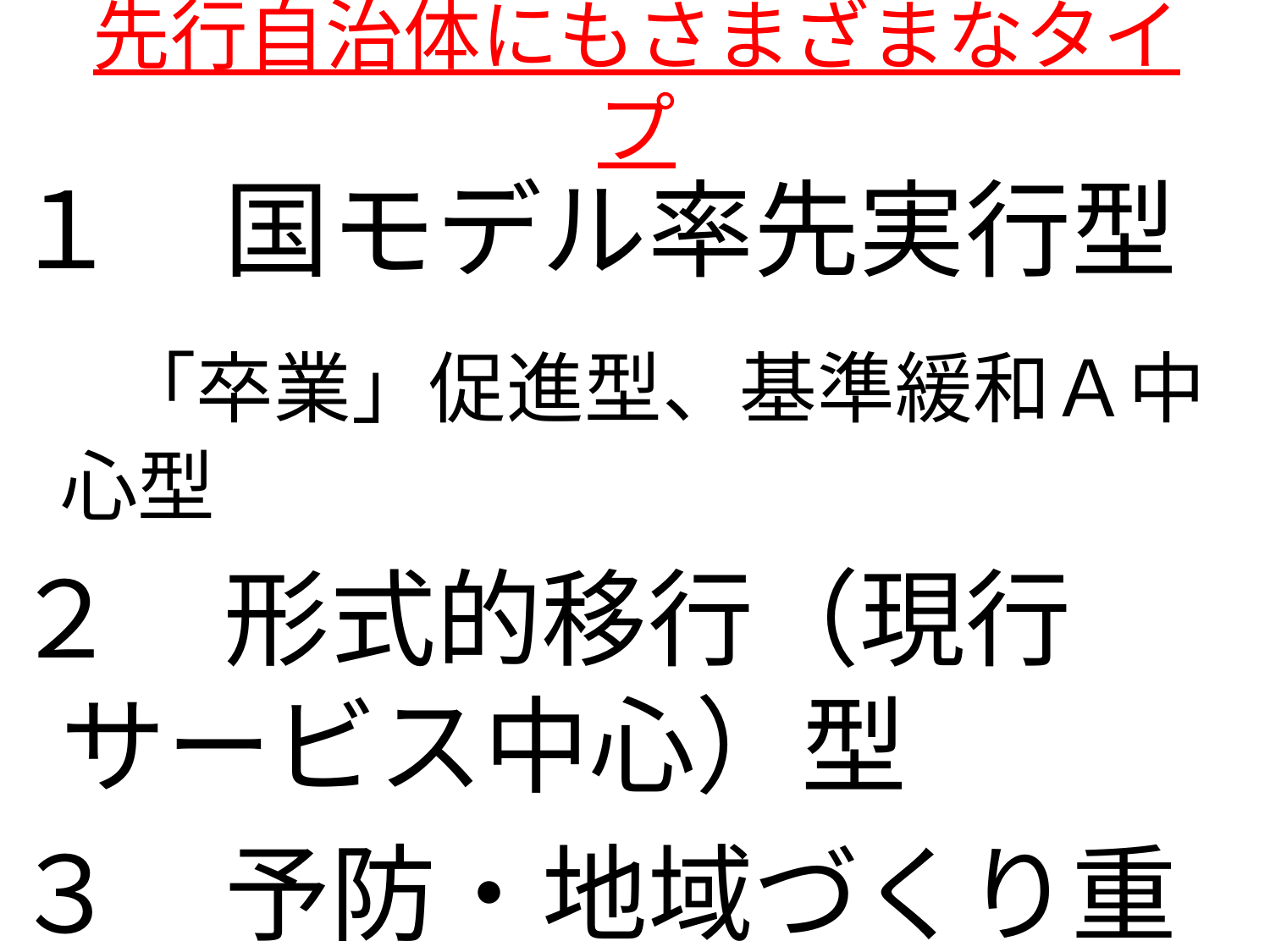

# 先行自治体にもさまざまなタイプ
１　国モデル率先実行型
　「卒業」促進型、基準緩和Ａ中心型
２　形式的移行（現行サービス中心）型
３　予防・地域づくり重視型